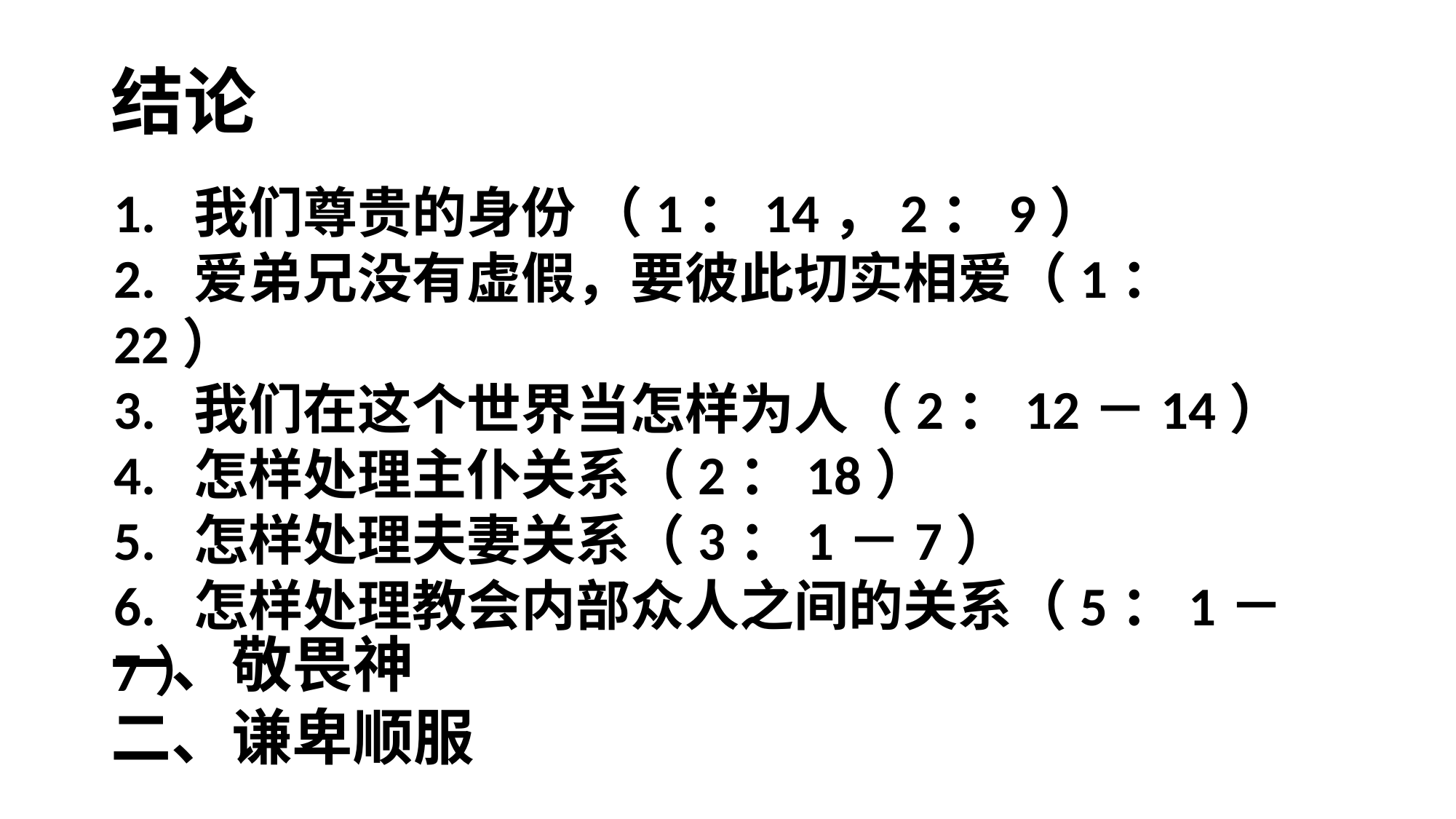

# 结论
1.  我们尊贵的身份 （1：14，2：9）
2.  爱弟兄没有虚假，要彼此切实相爱（1：22）
3.  我们在这个世界当怎样为人（2：12－14）
4.  怎样处理主仆关系（2：18）
5.  怎样处理夫妻关系（3：1－7）
6.  怎样处理教会内部众人之间的关系（5：1－7）
一、敬畏神
二、谦卑顺服